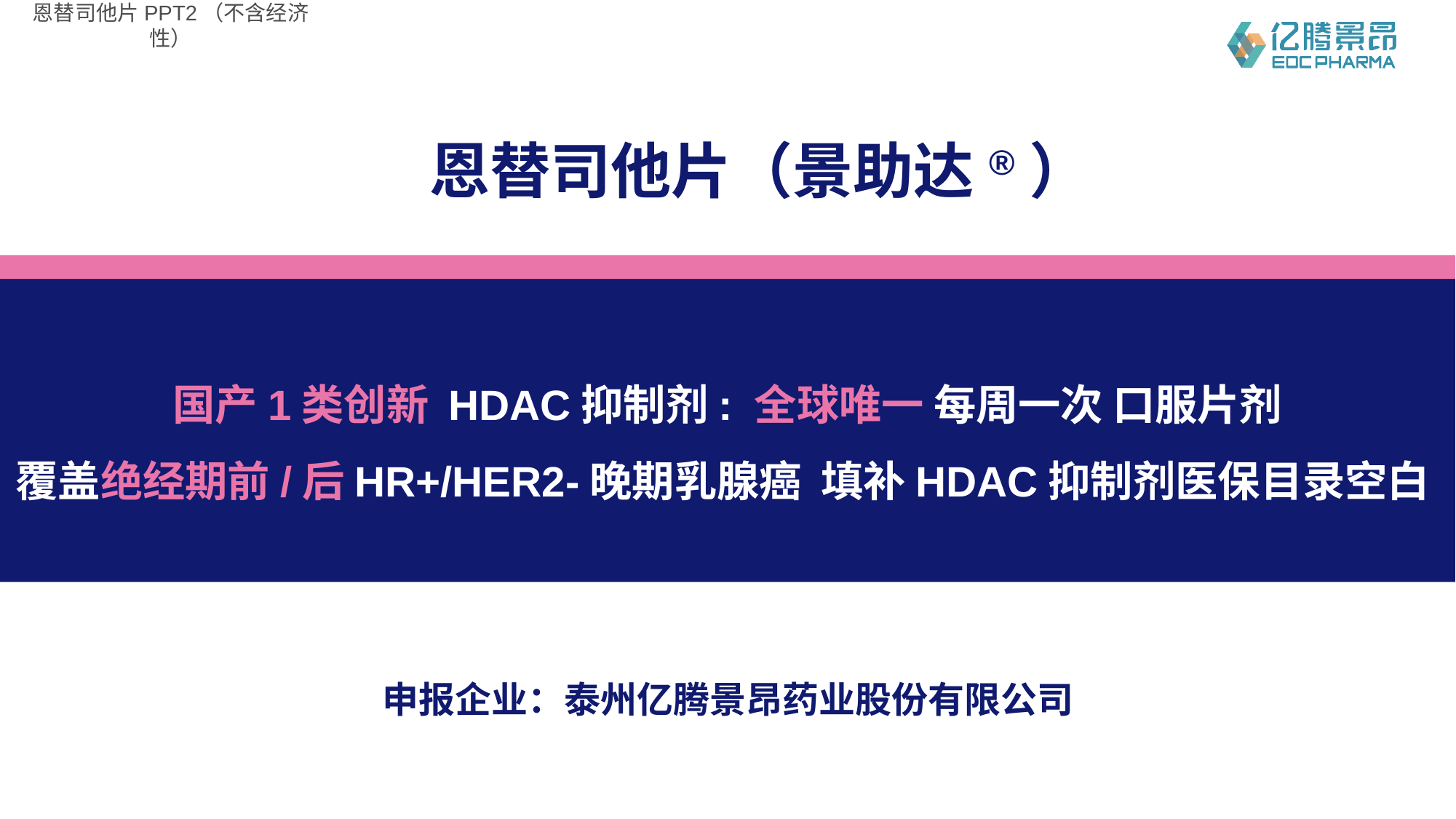

恩替司他片PPT2（不含经济性）
恩替司他片（景助达®）

国产1类创新 HDAC抑制剂: 全球唯一 每周一次 口服片剂
覆盖绝经期前/后HR+/HER2-晚期乳腺癌  填补HDAC抑制剂医保目录空白

申报企业：泰州亿腾景昂药业股份有限公司